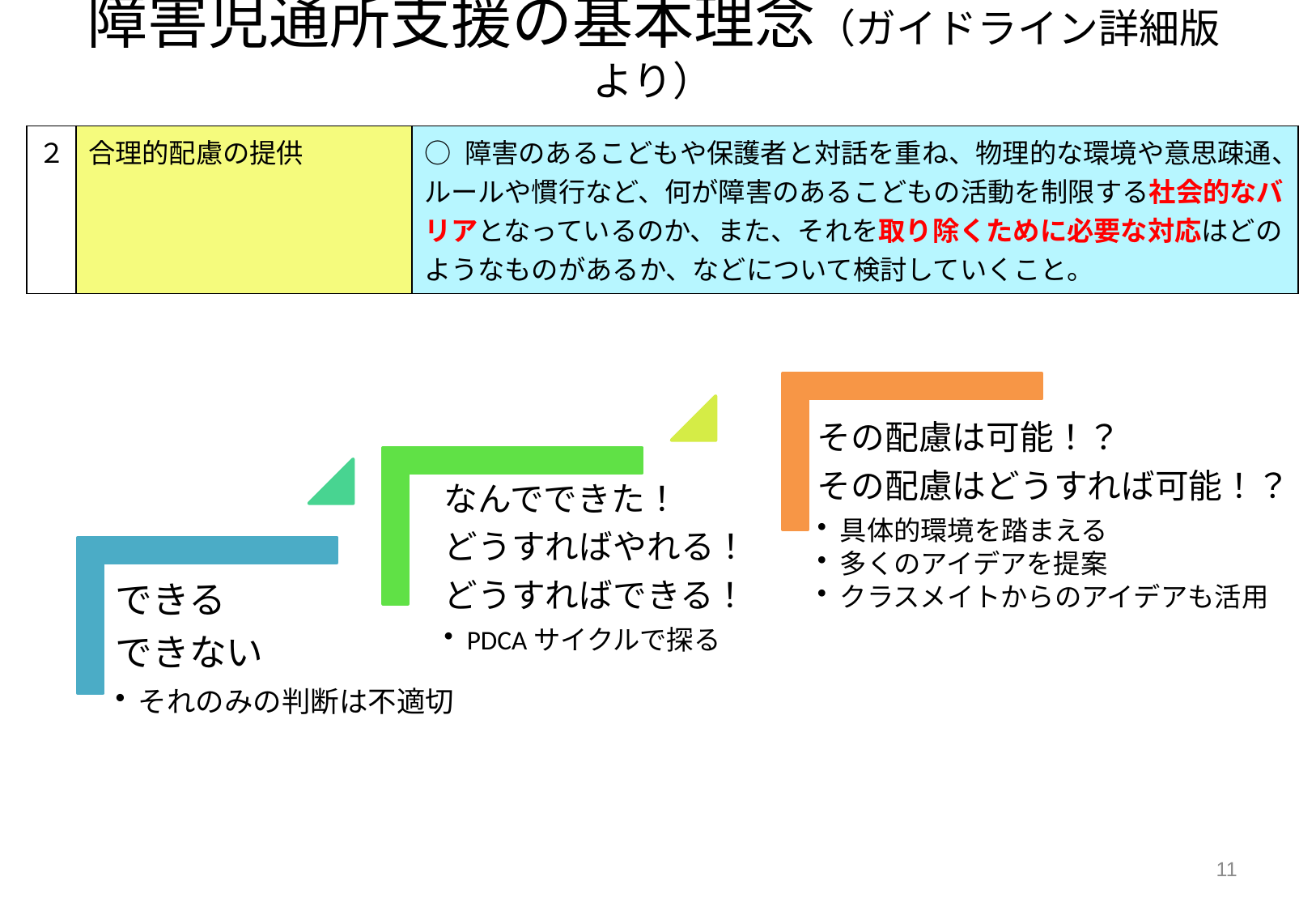

# 障害児通所支援の基本理念（ガイドライン詳細版より）
| ２ | 合理的配慮の提供 | ○ 障害のあるこどもや保護者と対話を重ね、物理的な環境や意思疎通、ルールや慣行など、何が障害のあるこどもの活動を制限する社会的なバリアとなっているのか、また、それを取り除くために必要な対応はどのようなものがあるか、などについて検討していくこと。 |
| --- | --- | --- |
できる
できない
それのみの判断は不適切
なんでできた！
どうすればやれる！
どうすればできる！
PDCAサイクルで探る
その配慮は可能！？
その配慮はどうすれば可能！？
具体的環境を踏まえる
多くのアイデアを提案
クラスメイトからのアイデアも活用
11